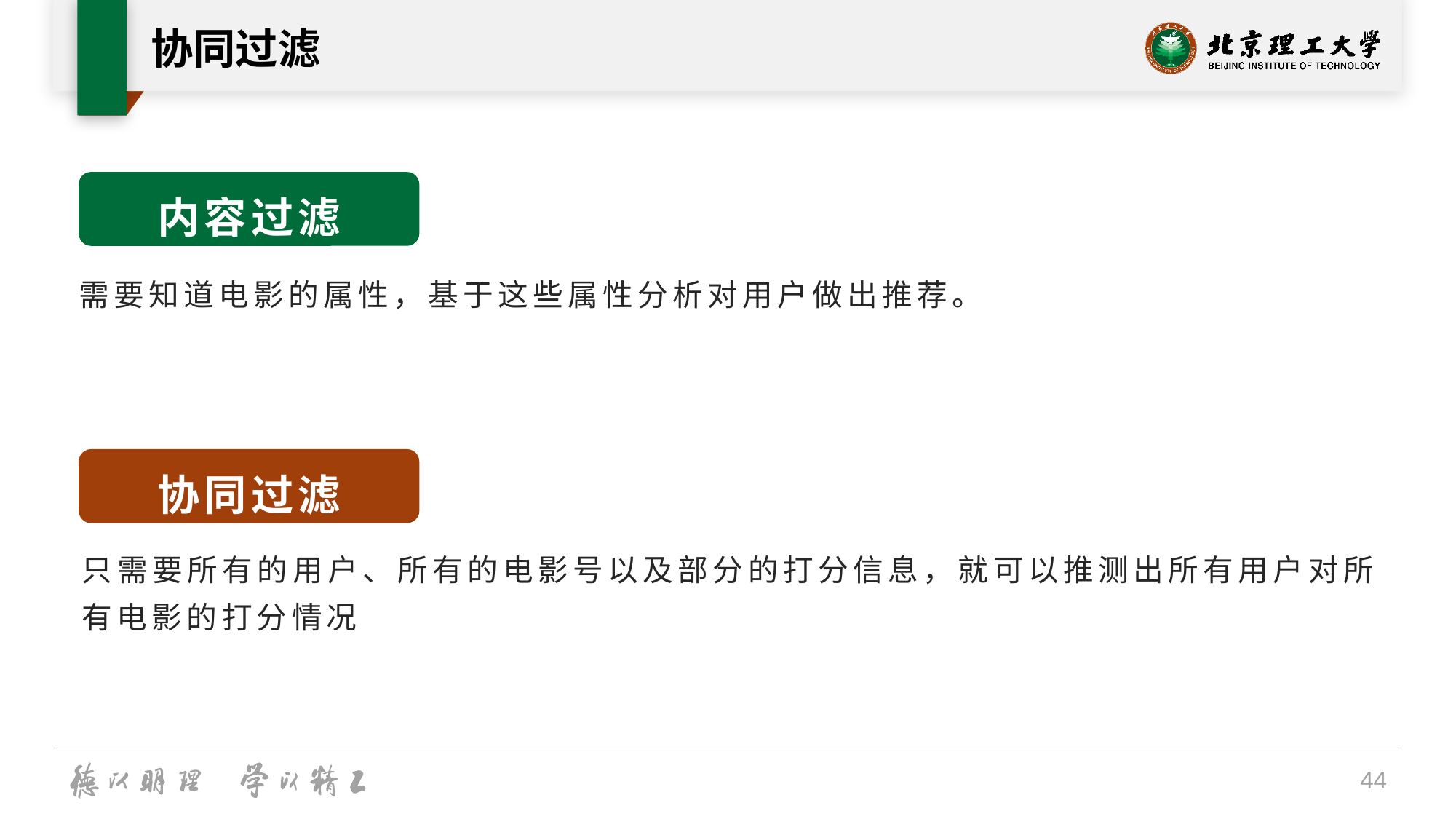

# 协同过滤
内容过滤
需要知道电影的属性，基于这些属性分析对用户做出推荐。
协同过滤
只需要所有的用户、所有的电影号以及部分的打分信息，就可以推测出所有用户对所有电影的打分情况